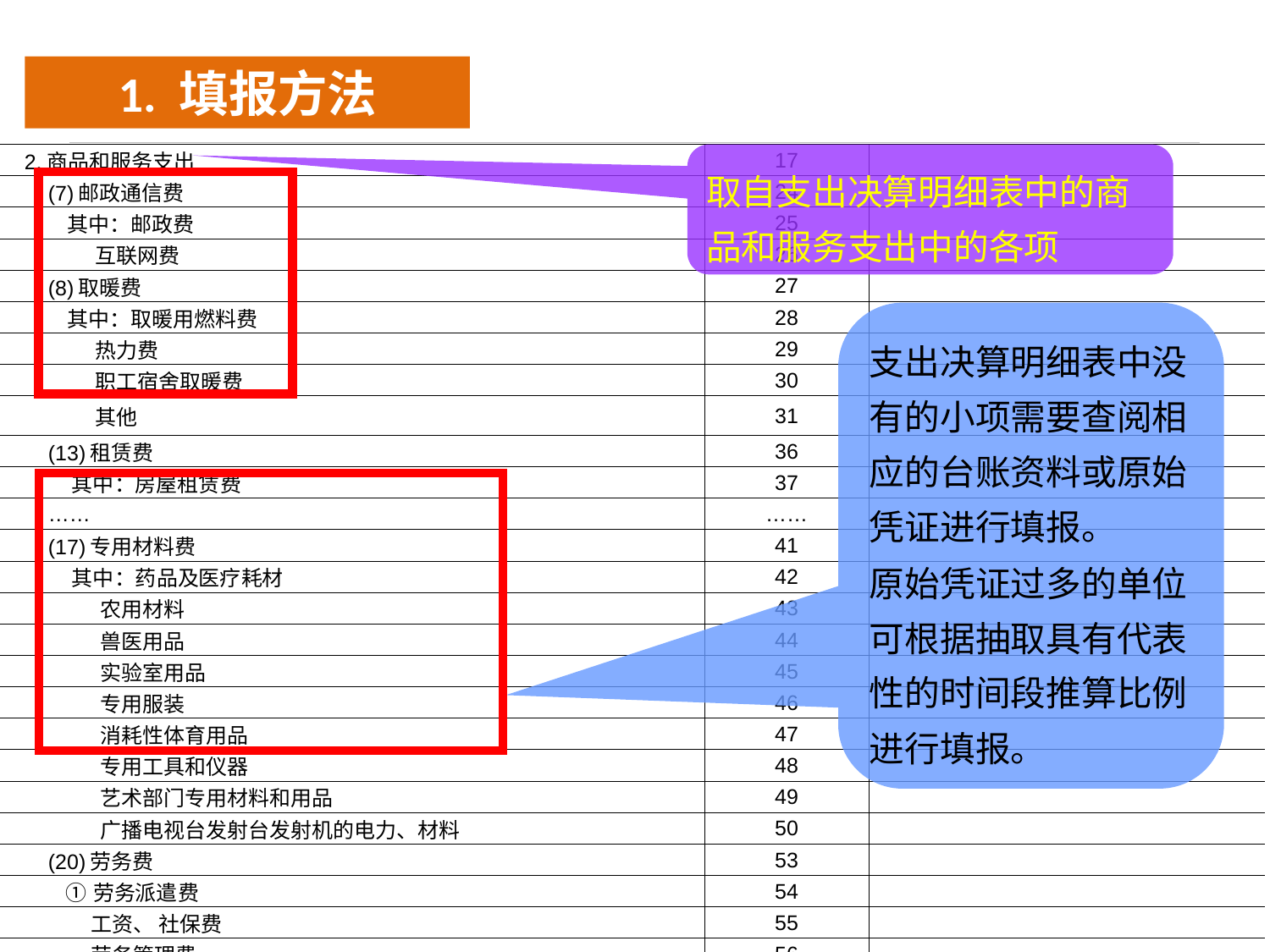

1. 填报方法

取自支出决算明细表中的商品和服务支出中的各项
| 2.商品和服务支出 | 17 |  |
| --- | --- | --- |
| (7)邮政通信费 | 24 |  |
| 其中：邮政费 | 25 |  |
| 互联网费 | 26 |  |
| (8)取暖费 | 27 |  |
| 其中：取暖用燃料费 | 28 |  |
| 热力费 | 29 |  |
| 职工宿舍取暖费 | 30 |  |
| 其他 | 31 |  |
| (13)租赁费 | 36 |  |
| 其中：房屋租赁费 | 37 |  |
| …… | …… |  |
| (17)专用材料费 | 41 |  |
| 其中：药品及医疗耗材 | 42 |  |
| 农用材料 | 43 |  |
| 兽医用品 | 44 |  |
| 实验室用品 | 45 |  |
| 专用服装 | 46 |  |
| 消耗性体育用品 | 47 |  |
| 专用工具和仪器 | 48 |  |
| 艺术部门专用材料和用品 | 49 |  |
| 广播电视台发射台发射机的电力、材料 | 50 |  |
| (20)劳务费 | 53 |  |
| ①劳务派遣费 | 54 |  |
| 工资、 社保费 | 55 |  |
| 劳务管理费 | 56 |  |
| ②劳务工资 | 57 |  |

支出决算明细表中没有的小项需要查阅相应的台账资料或原始凭证进行填报。
原始凭证过多的单位可根据抽取具有代表性的时间段推算比例进行填报。